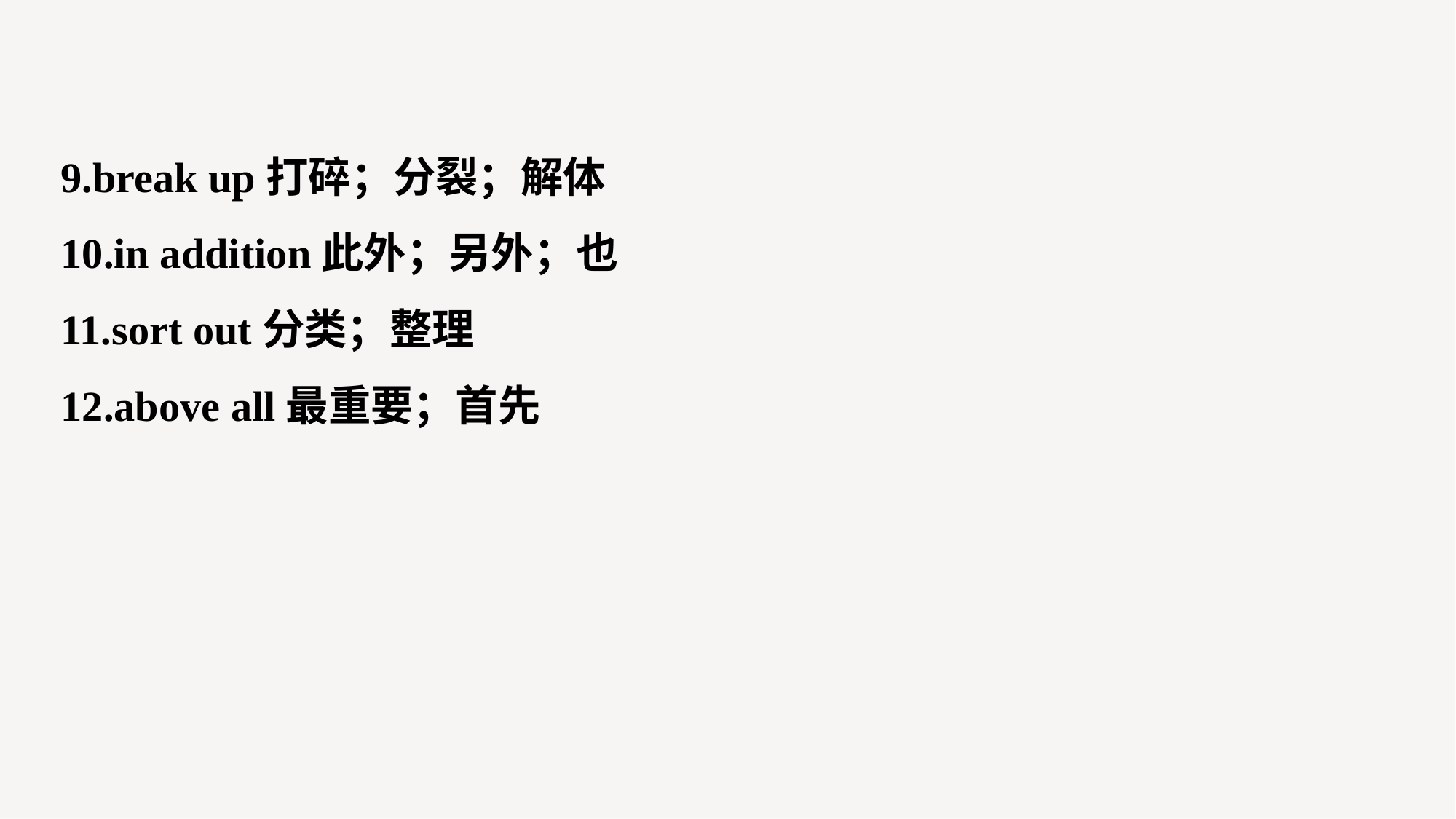

9.break up打碎；分裂；解体
10.in addition此外；另外；也
11.sort out分类；整理
12.above all最重要；首先